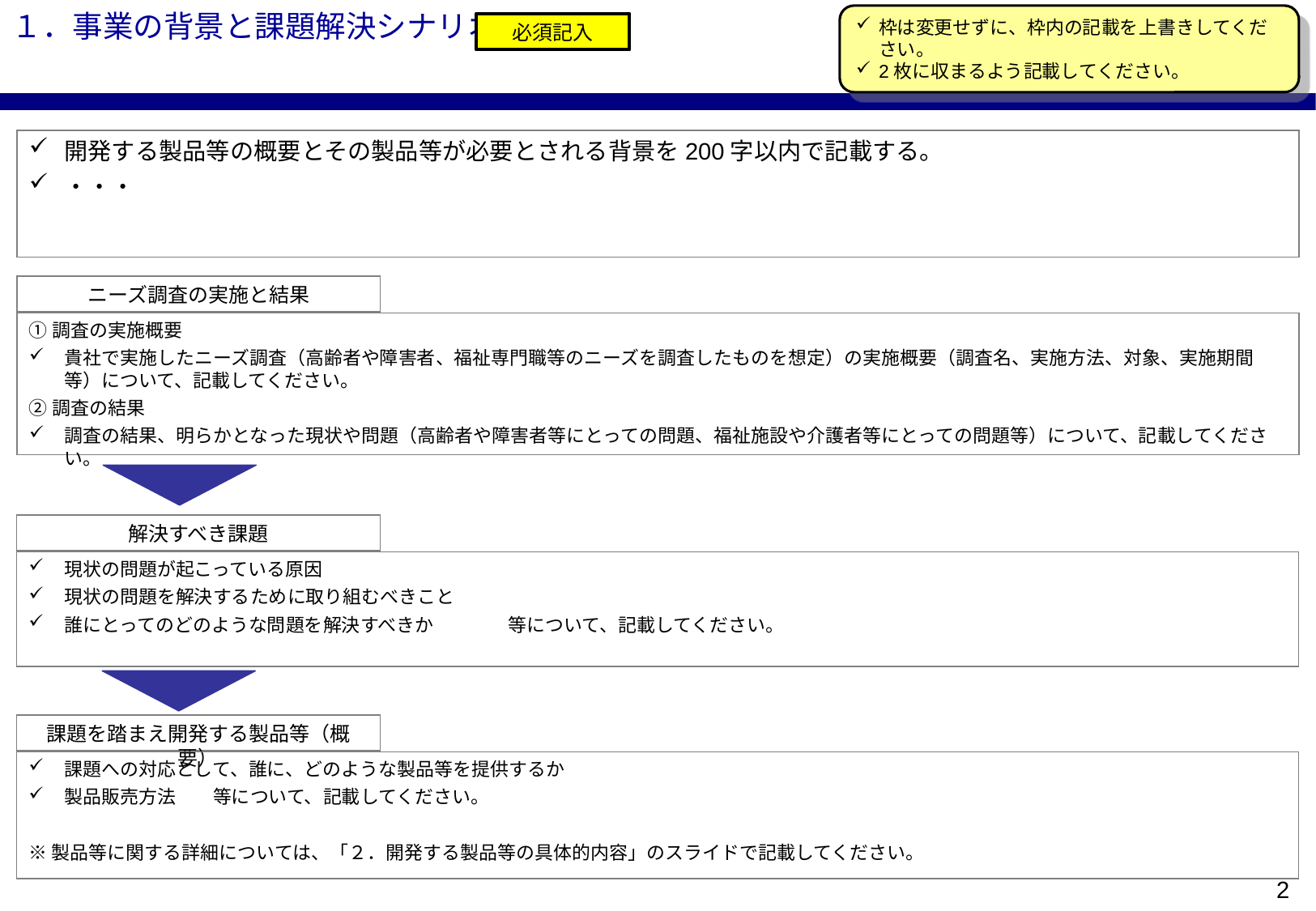

審査項目　幸福度、困難性
１．事業の背景と課題解決シナリオ
枠は変更せずに、枠内の記載を上書きしてください。
2枚に収まるよう記載してください。
必須記入
開発する製品等の概要とその製品等が必要とされる背景を200字以内で記載する。
・・・
ニーズ調査の実施と結果
①調査の実施概要
貴社で実施したニーズ調査（高齢者や障害者、福祉専門職等のニーズを調査したものを想定）の実施概要（調査名、実施方法、対象、実施期間等）について、記載してください。
②調査の結果
調査の結果、明らかとなった現状や問題（高齢者や障害者等にとっての問題、福祉施設や介護者等にとっての問題等）について、記載してください。

解決すべき課題
現状の問題が起こっている原因
現状の問題を解決するために取り組むべきこと
誰にとってのどのような問題を解決すべきか　　　　等について、記載してください。

課題を踏まえ開発する製品等（概要）
課題への対応として、誰に、どのような製品等を提供するか
製品販売方法　　等について、記載してください。

※製品等に関する詳細については、「２．開発する製品等の具体的内容」のスライドで記載してください。